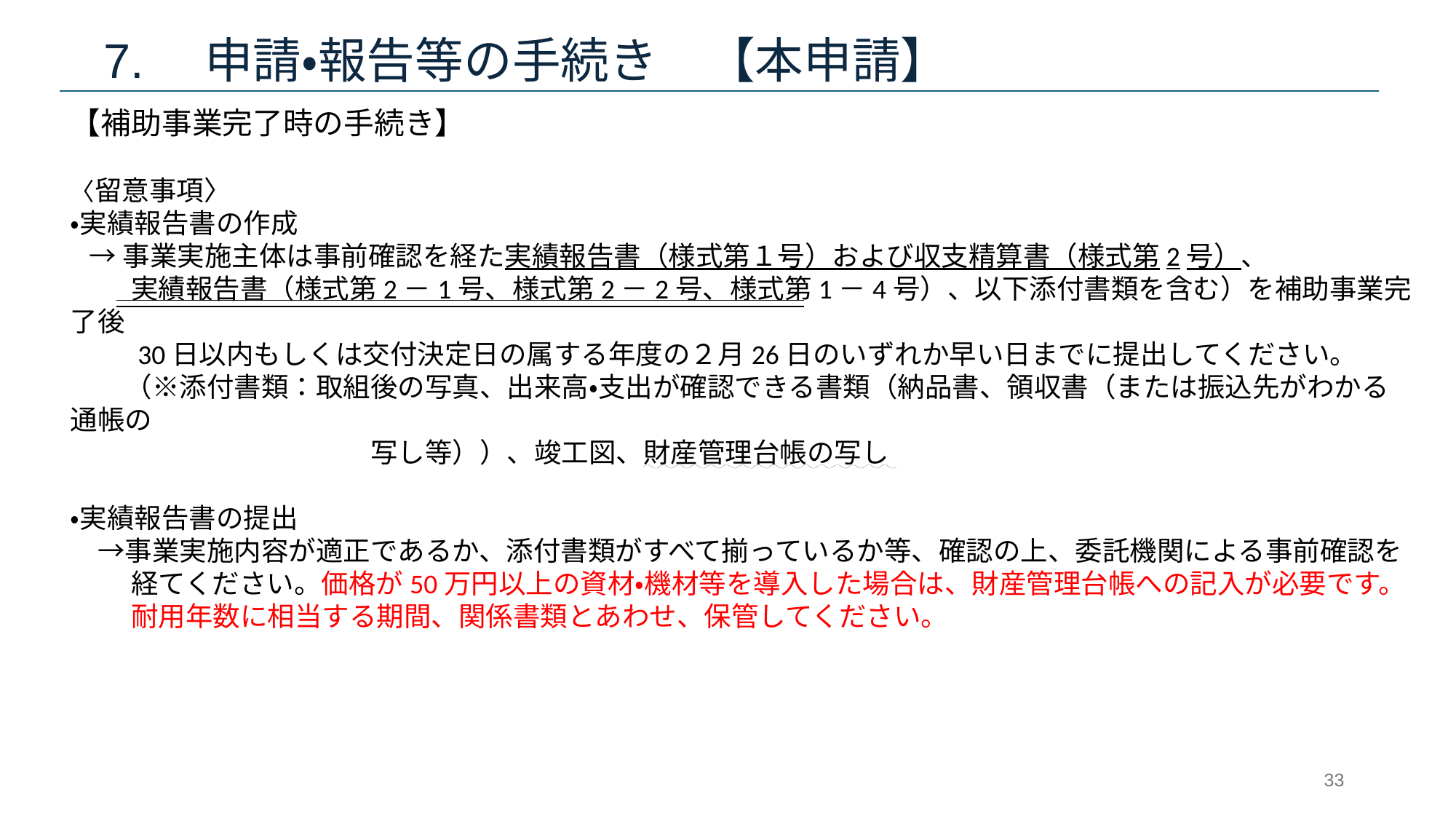

# 7.　申請・報告等の手続き　【本申請】

【補助事業完了時の手続き】

〈留意事項〉
・実績報告書の作成
   →事業実施主体は事前確認を経た実績報告書（様式第１号）および収支精算書（様式第2号）、
　　 実績報告書（様式第2－1号、様式第2－2号、様式第1－4号）、以下添付書類を含む）を補助事業完了後
　　 30日以内もしくは交付決定日の属する年度の２月26日のいずれか早い日までに提出してください。
　　（※添付書類：取組後の写真、出来高・支出が確認できる書類（納品書、領収書（または振込先がわかる通帳の
　　　　　　　　　　　写し等））、竣工図、財産管理台帳の写し

・実績報告書の提出
　→事業実施内容が適正であるか、添付書類がすべて揃っているか等、確認の上、委託機関による事前確認を
　　 経てください。価格が50万円以上の資材・機材等を導入した場合は、財産管理台帳への記入が必要です。
　　 耐用年数に相当する期間、関係書類とあわせ、保管してください。
33